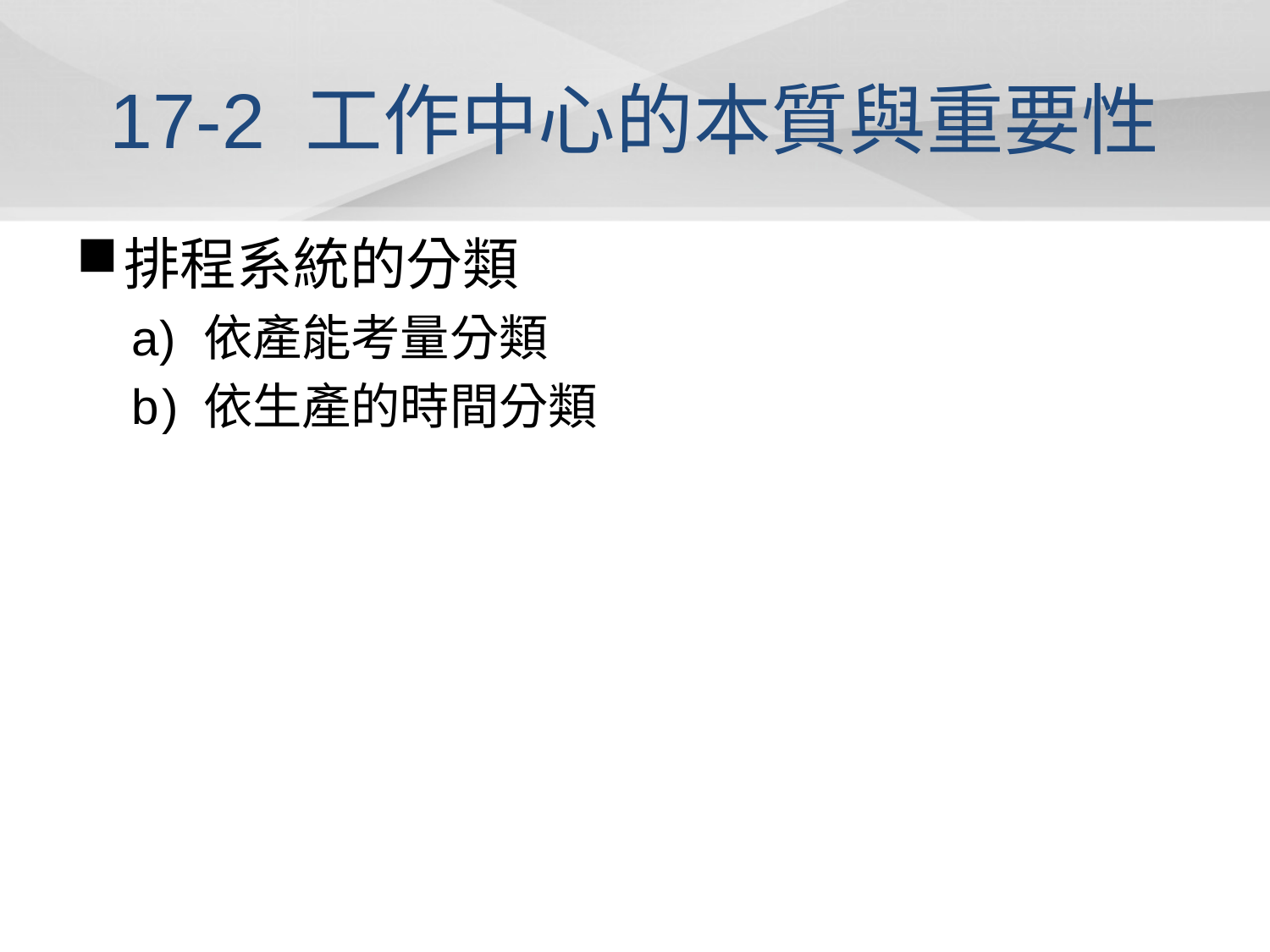

# 17-2 工作中心的本質與重要性
排程系統的分類
依產能考量分類
依生產的時間分類